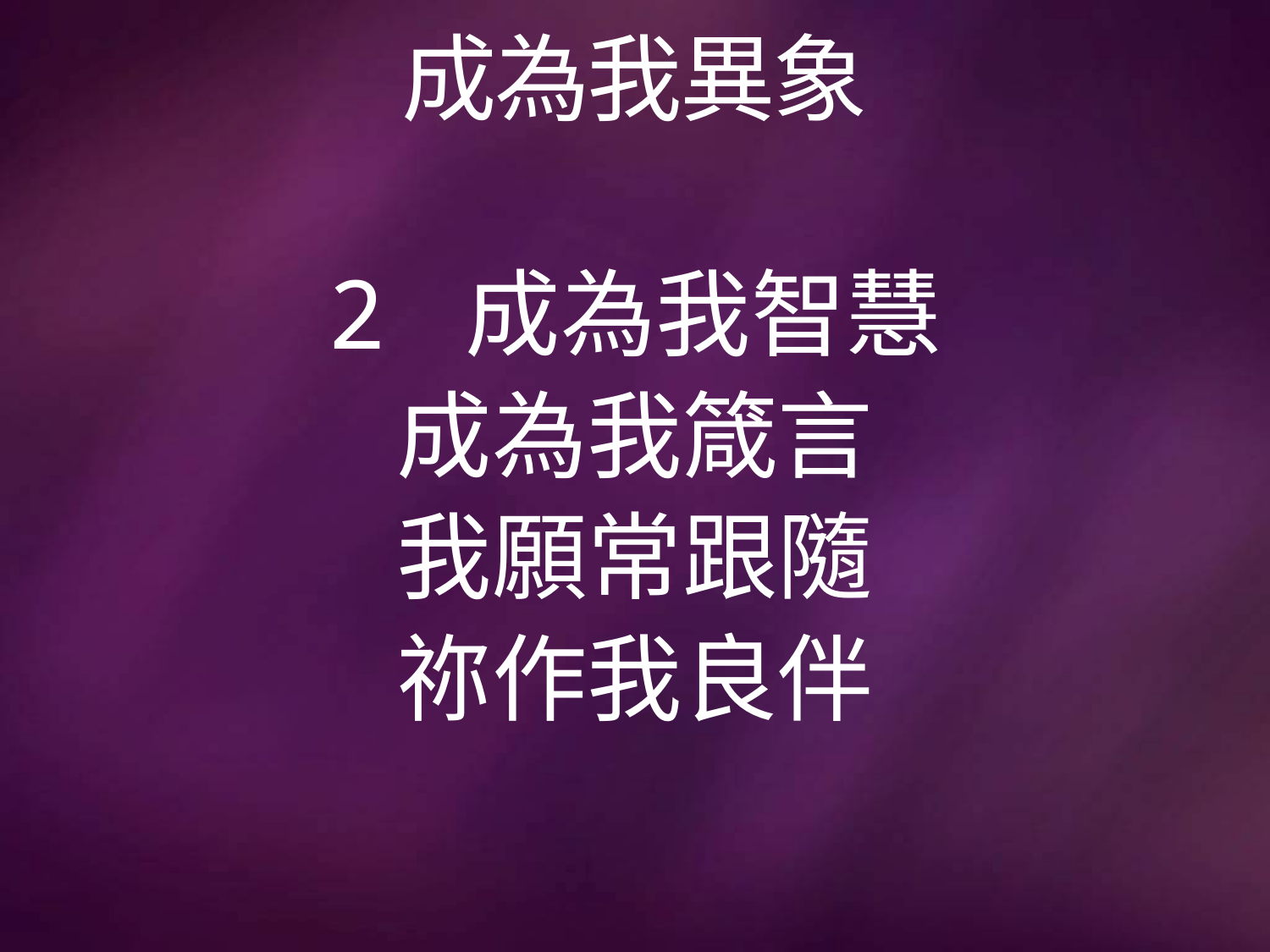

# 成為我異象
2 成為我智慧
成為我箴言
我願常跟隨
祢作我良伴